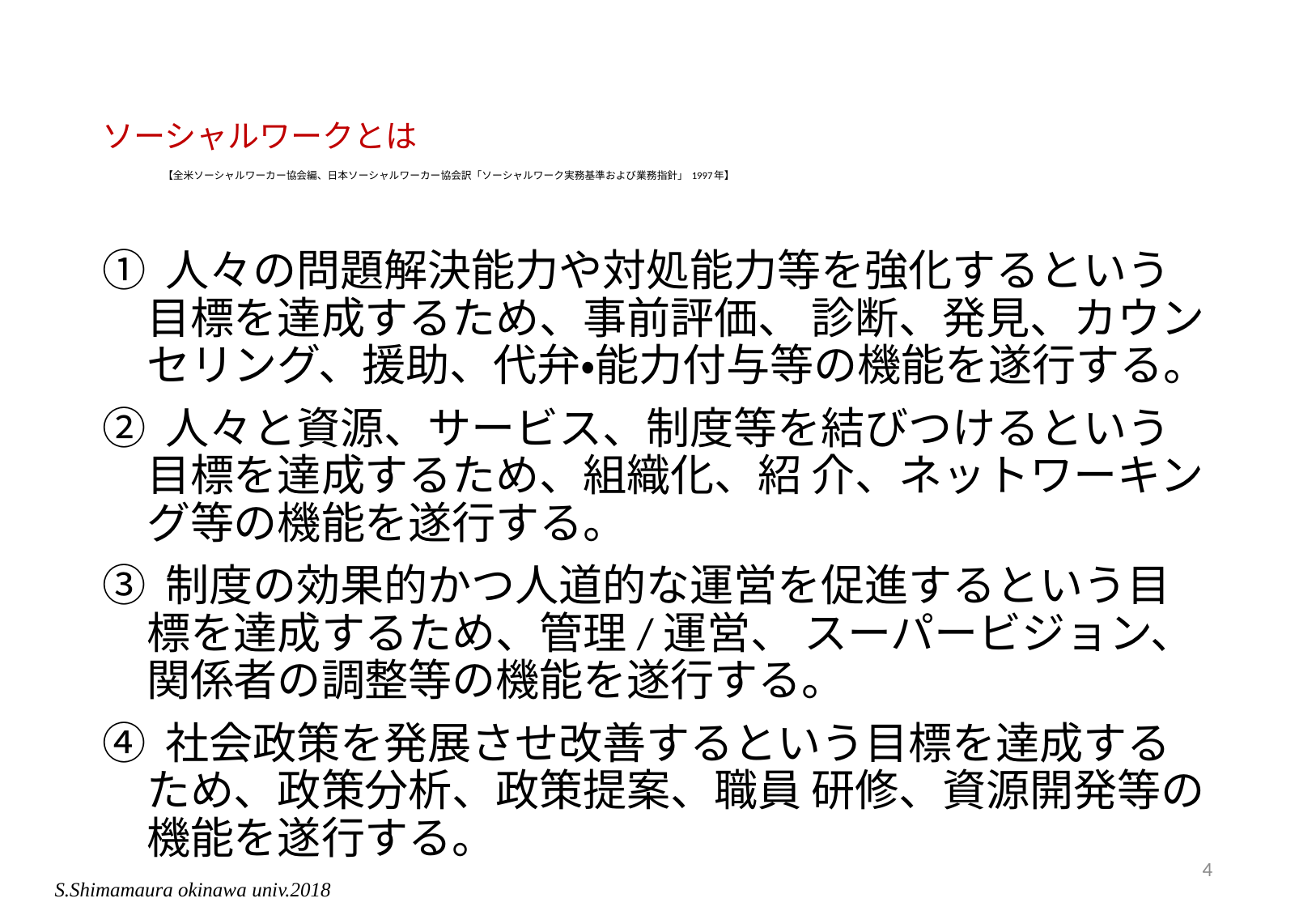

# ソーシャルワークとは 　　 【全米ソーシャルワーカー協会編、日本ソーシャルワーカー協会訳「ソーシャルワーク実務基準および業務指針」 1997年】
① 人々の問題解決能力や対処能力等を強化するという目標を達成するため、事前評価、 診断、発見、カウンセリング、援助、代弁・能力付与等の機能を遂行する。
② 人々と資源、サービス、制度等を結びつけるという目標を達成するため、組織化、紹 介、ネットワーキング等の機能を遂行する。
③ 制度の効果的かつ人道的な運営を促進するという目標を達成するため、管理/運営、 スーパービジョン、関係者の調整等の機能を遂行する。
④ 社会政策を発展させ改善するという目標を達成するため、政策分析、政策提案、職員 研修、資源開発等の機能を遂行する。
4
S.Shimamaura okinawa univ.2018